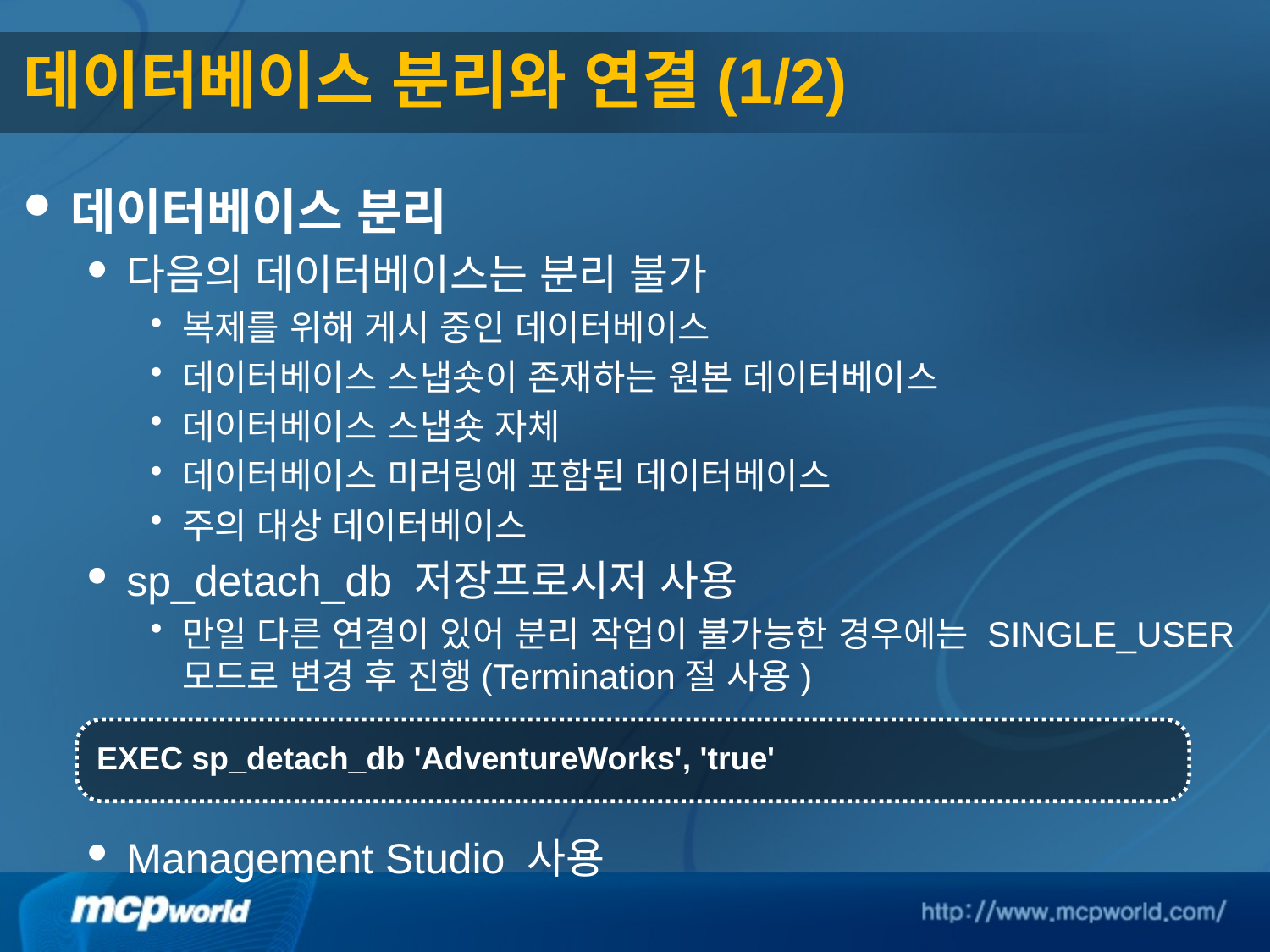

# 데이터베이스 분리와 연결(1/2)
데이터베이스 분리
다음의 데이터베이스는 분리 불가
복제를 위해 게시 중인 데이터베이스
데이터베이스 스냅숏이 존재하는 원본 데이터베이스
데이터베이스 스냅숏 자체
데이터베이스 미러링에 포함된 데이터베이스
주의 대상 데이터베이스
sp_detach_db 저장프로시저 사용
만일 다른 연결이 있어 분리 작업이 불가능한 경우에는 SINGLE_USER 모드로 변경 후 진행(Termination절 사용)

Management Studio 사용
EXEC sp_detach_db 'AdventureWorks', 'true'